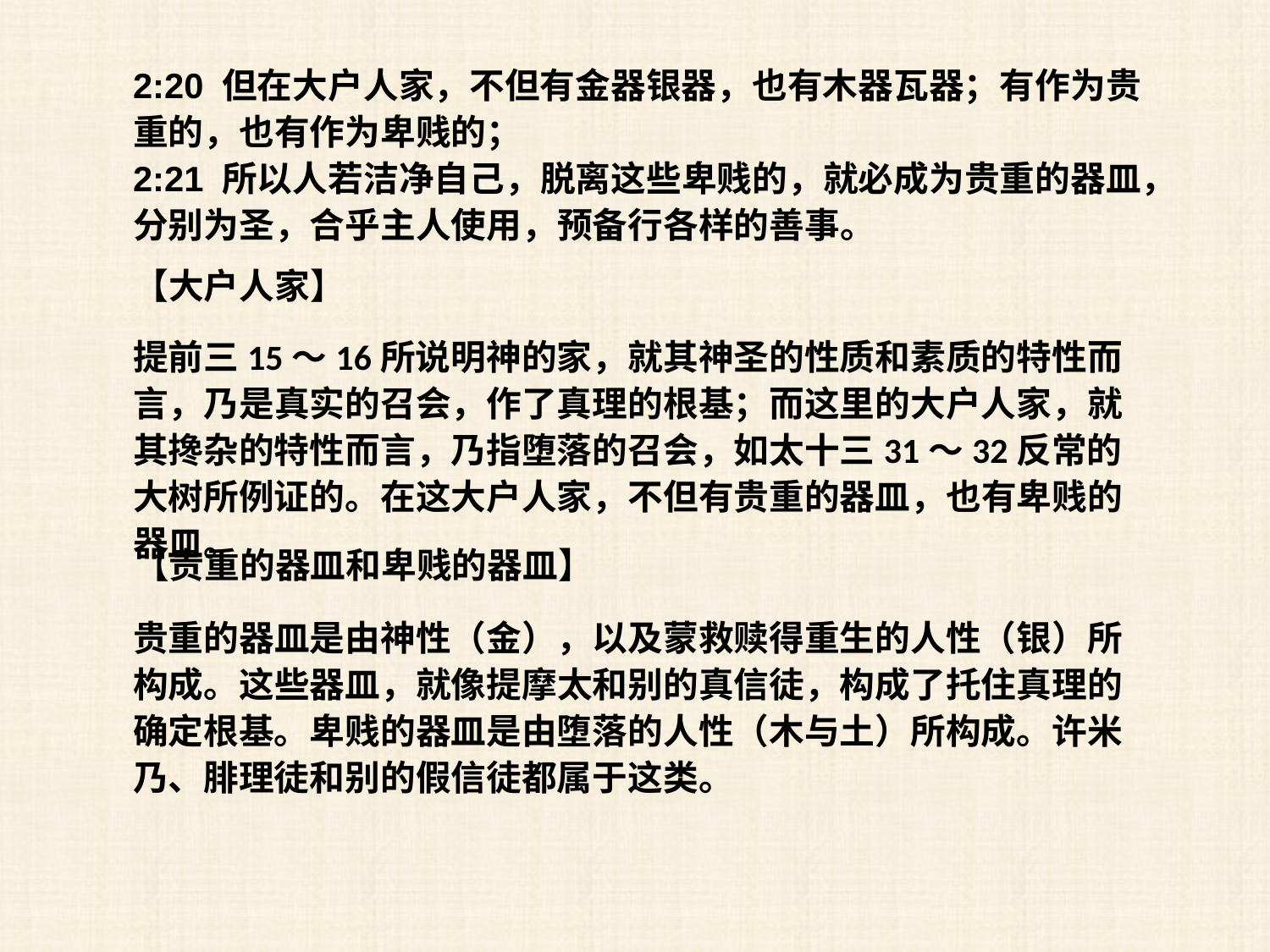

2:20 但在大户人家，不但有金器银器，也有木器瓦器；有作为贵重的，也有作为卑贱的；
2:21 所以人若洁净自己，脱离这些卑贱的，就必成为贵重的器皿，分别为圣，合乎主人使用，预备行各样的善事。
【大户人家】
提前三15～16所说明神的家，就其神圣的性质和素质的特性而言，乃是真实的召会，作了真理的根基；而这里的大户人家，就其搀杂的特性而言，乃指堕落的召会，如太十三31～32反常的大树所例证的。在这大户人家，不但有贵重的器皿，也有卑贱的器皿。
【贵重的器皿和卑贱的器皿】
贵重的器皿是由神性（金），以及蒙救赎得重生的人性（银）所构成。这些器皿，就像提摩太和别的真信徒，构成了托住真理的确定根基。卑贱的器皿是由堕落的人性（木与土）所构成。许米乃、腓理徒和别的假信徒都属于这类。